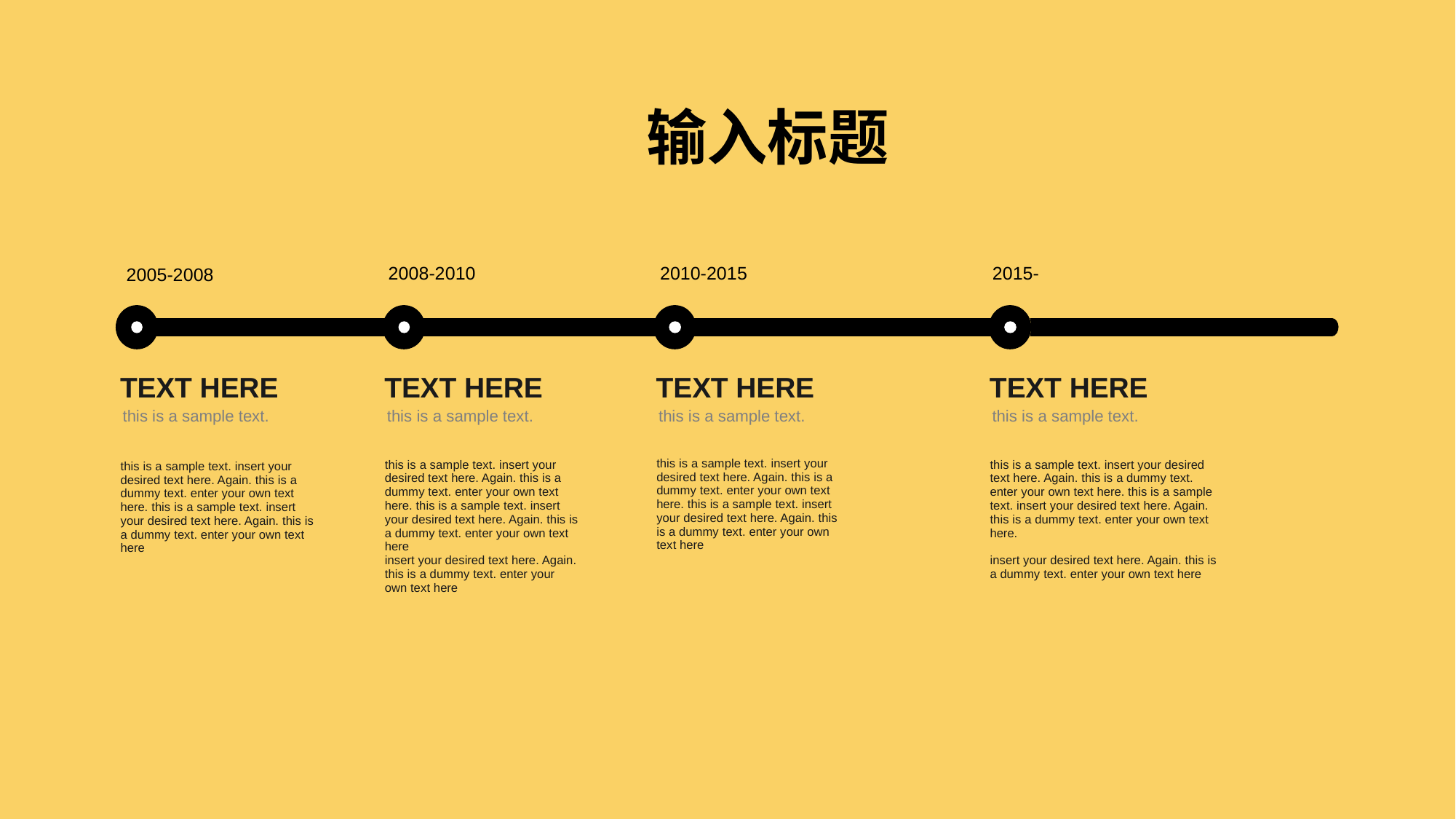

输入标题
2008-2010
2010-2015
2015-
2005-2008

TEXT HERE
this is a sample text.
this is a sample text. insert your desired text here. Again. this is a dummy text. enter your own text here. this is a sample text. insert your desired text here. Again. this is a dummy text. enter your own text here
TEXT HERE
this is a sample text.
this is a sample text. insert your desired text here. Again. this is a dummy text. enter your own text here. this is a sample text. insert your desired text here. Again. this is a dummy text. enter your own text here
insert your desired text here. Again. this is a dummy text. enter your own text here
TEXT HERE
this is a sample text.
this is a sample text. insert your desired text here. Again. this is a dummy text. enter your own text here. this is a sample text. insert your desired text here. Again. this is a dummy text. enter your own text here
TEXT HERE
this is a sample text.
this is a sample text. insert your desired text here. Again. this is a dummy text. enter your own text here. this is a sample text. insert your desired text here. Again. this is a dummy text. enter your own text here.

insert your desired text here. Again. this is a dummy text. enter your own text here